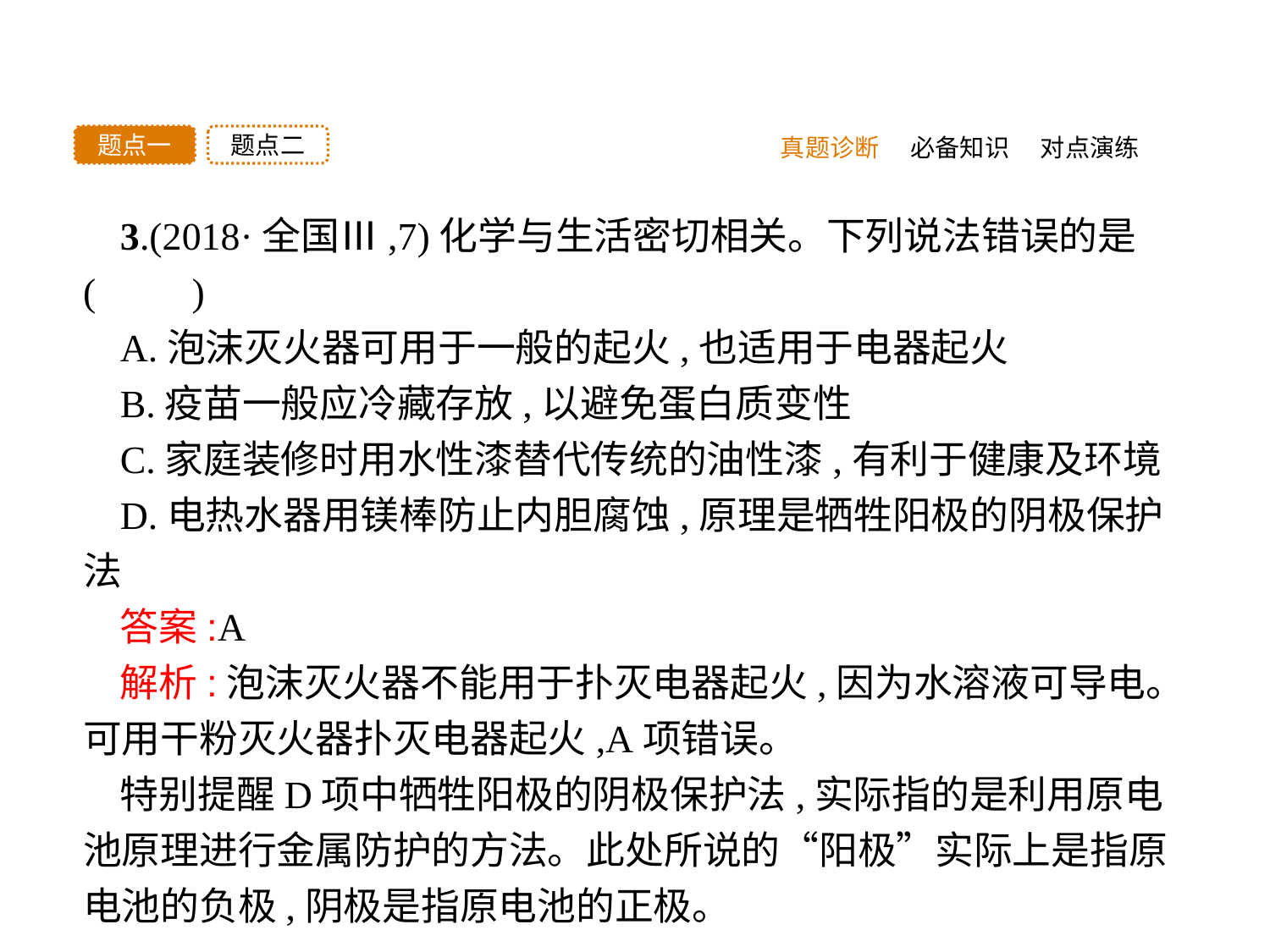

题点二
题点一
真题诊断
必备知识
对点演练
3.(2018·全国Ⅲ,7)化学与生活密切相关。下列说法错误的是(　　)
A.泡沫灭火器可用于一般的起火,也适用于电器起火
B.疫苗一般应冷藏存放,以避免蛋白质变性
C.家庭装修时用水性漆替代传统的油性漆,有利于健康及环境
D.电热水器用镁棒防止内胆腐蚀,原理是牺牲阳极的阴极保护法
答案:A
解析:泡沫灭火器不能用于扑灭电器起火,因为水溶液可导电。可用干粉灭火器扑灭电器起火,A项错误。
特别提醒D项中牺牲阳极的阴极保护法,实际指的是利用原电池原理进行金属防护的方法。此处所说的“阳极”实际上是指原电池的负极,阴极是指原电池的正极。